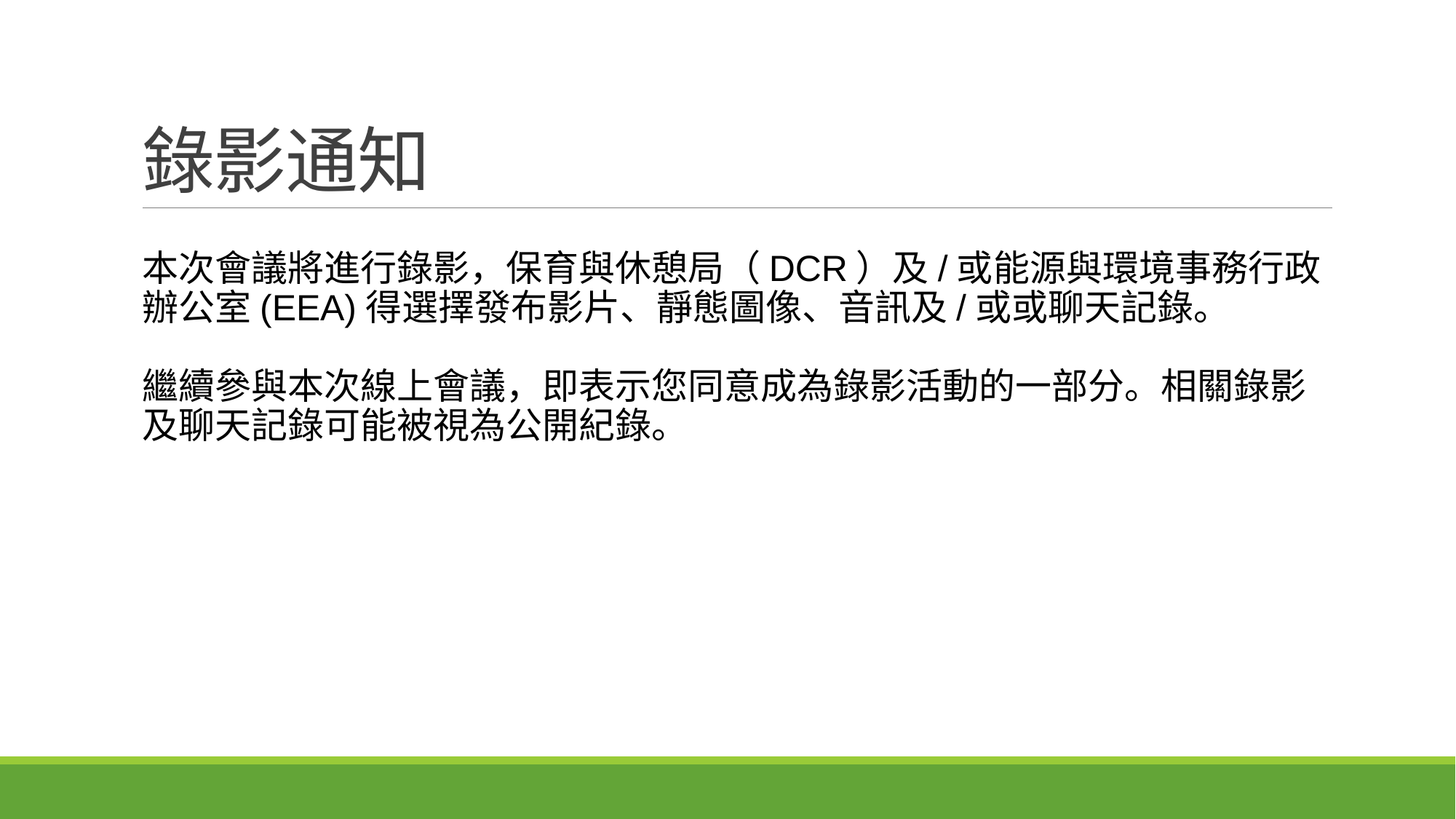

# 錄影通知
本次會議將進行錄影，保育與休憩局（DCR）及/或能源與環境事務行政辦公室(EEA)得選擇發布影片、靜態圖像、音訊及/或或聊天記錄。
繼續參與本次線上會議，即表示您同意成為錄影活動的一部分。相關錄影及聊天記錄可能被視為公開紀錄。